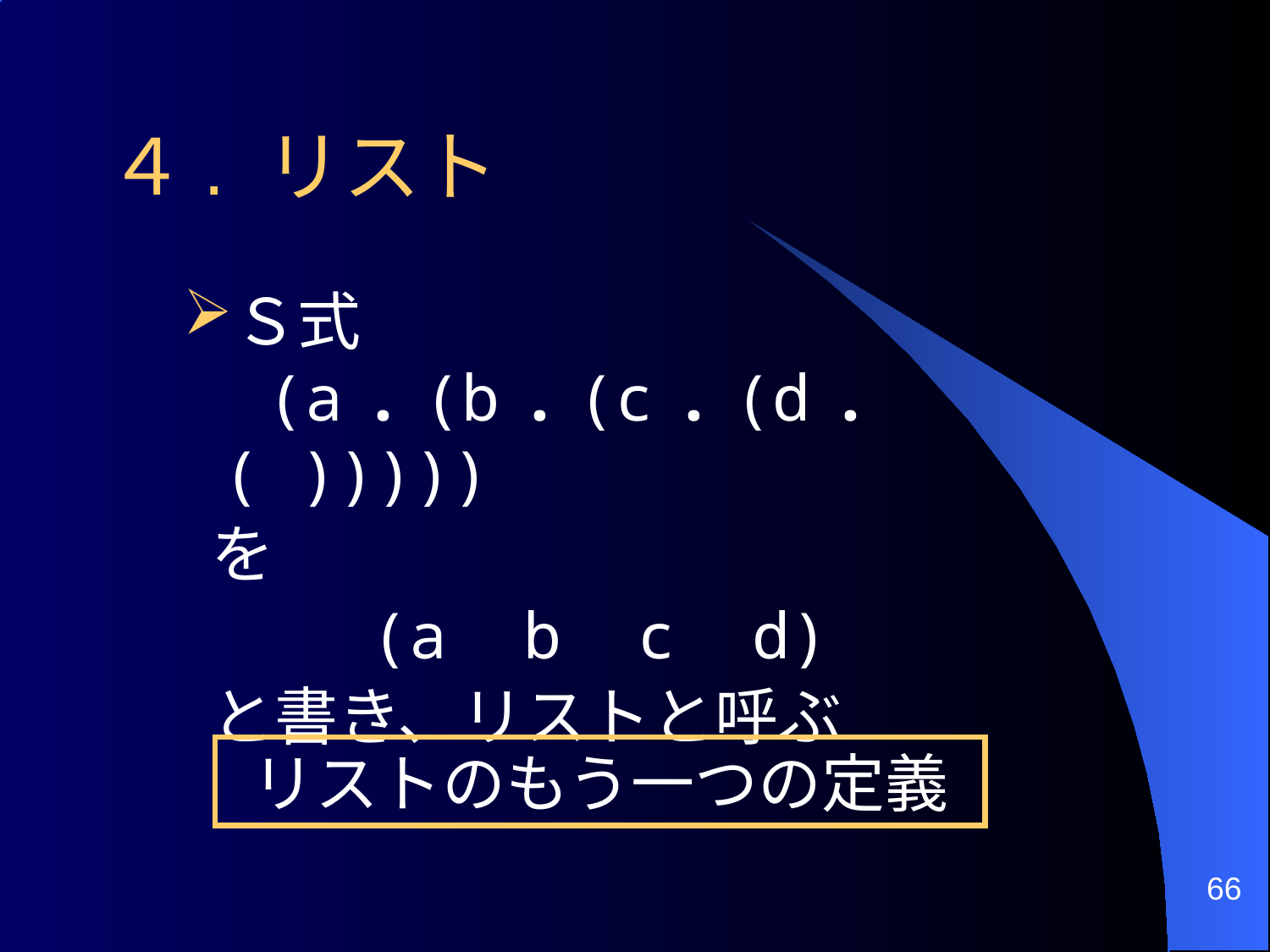

４. リスト
Ｓ式
  (a . (b . (c . (d . ( )))))
	  を
	  	  (a  b  c  d)
	  と書き、リストと呼ぶ
リストのもう一つの定義
66